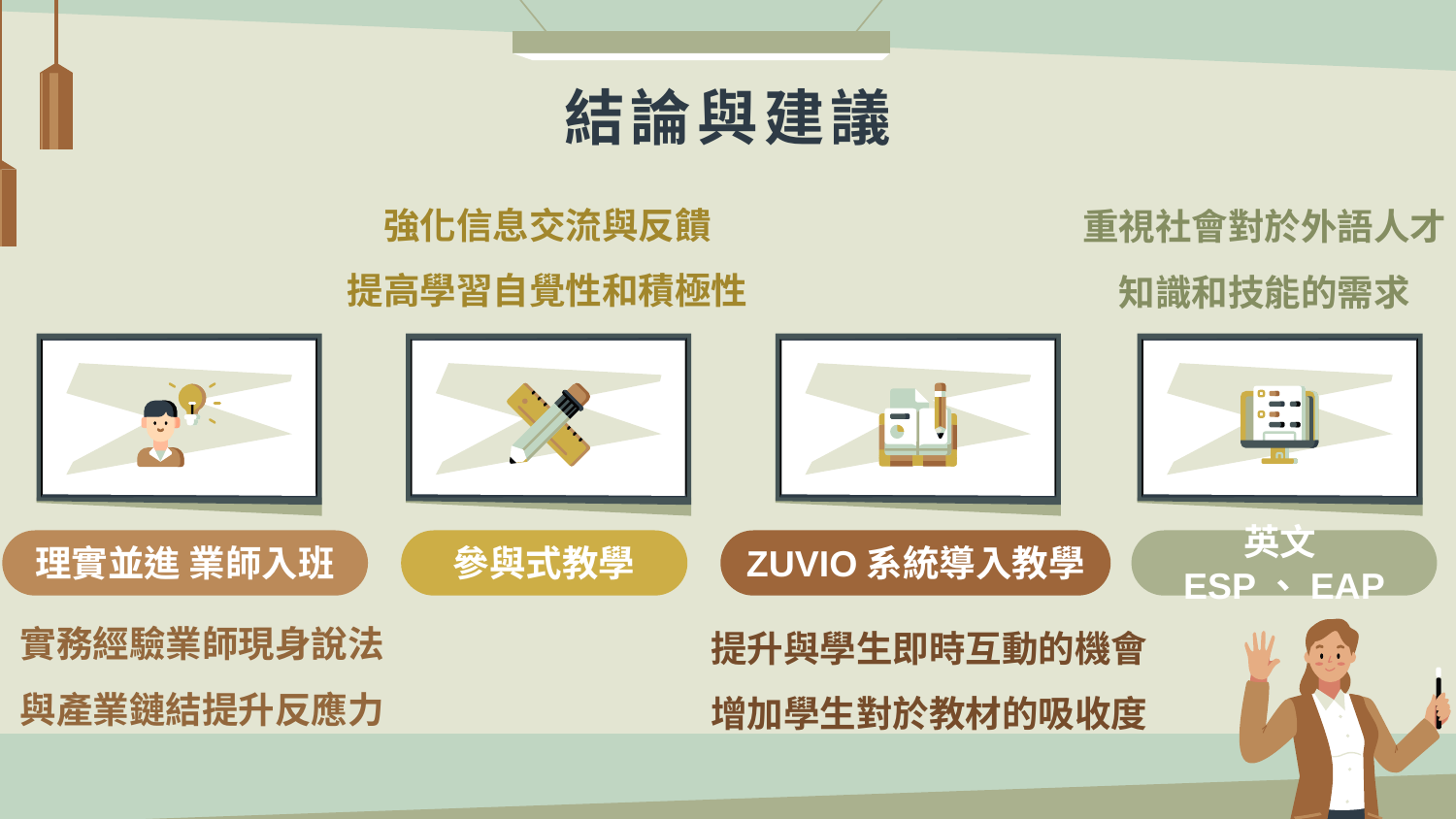

# 結論與建議
強化信息交流與反饋
提高學習自覺性和積極性
重視社會對於外語人才知識和技能的需求

理實並進 業師入班
參與式教學
ZUVIO系統導入教學
英文ESP、EAP
實務經驗業師現身說法
與產業鏈結提升反應力
提升與學生即時互動的機會
增加學生對於教材的吸收度